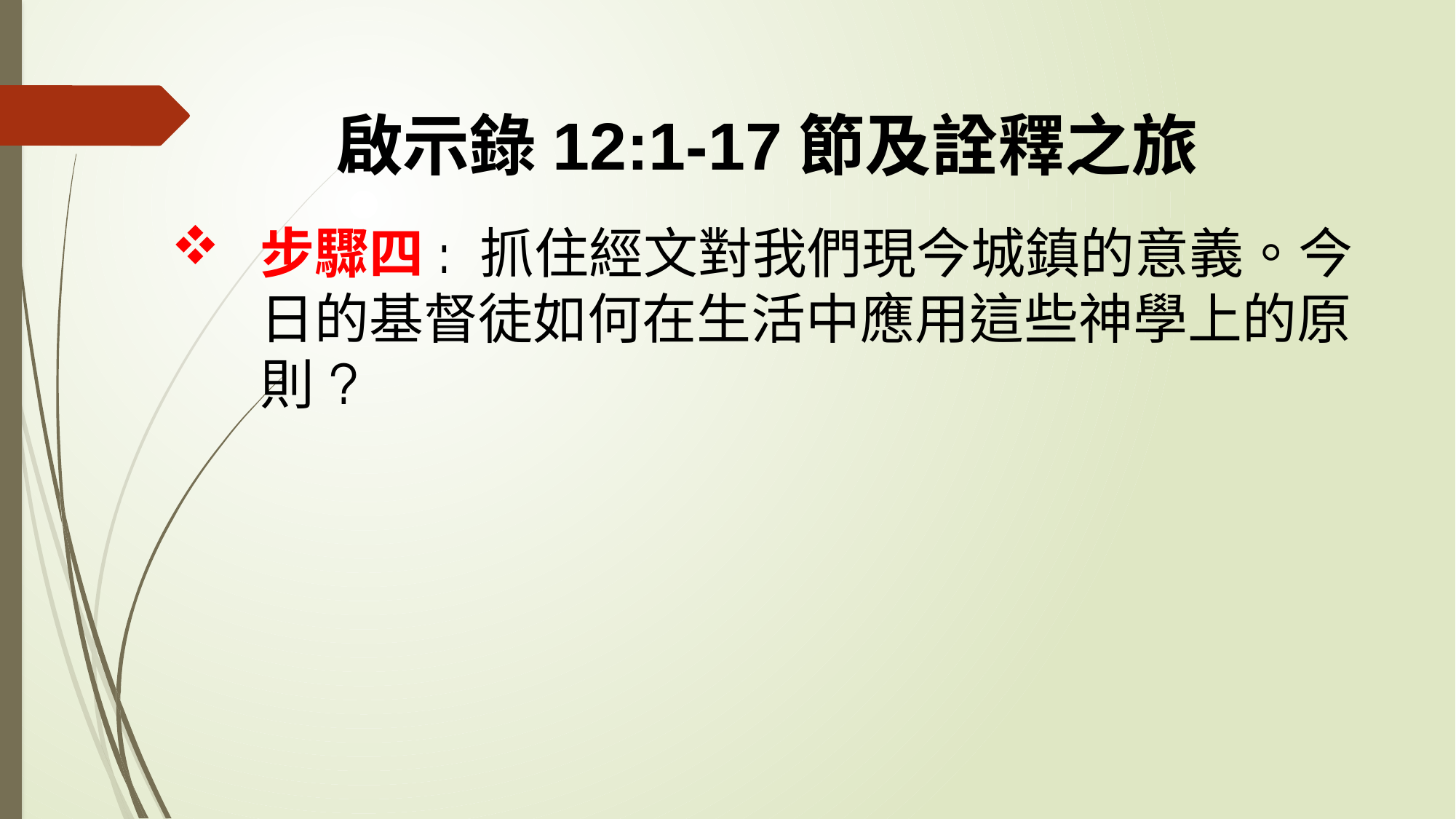

啟示錄12:1-17節及詮釋之旅
步驟四: 抓住經文對我們現今城鎮的意義。今日的基督徒如何在生活中應用這些神學上的原則?